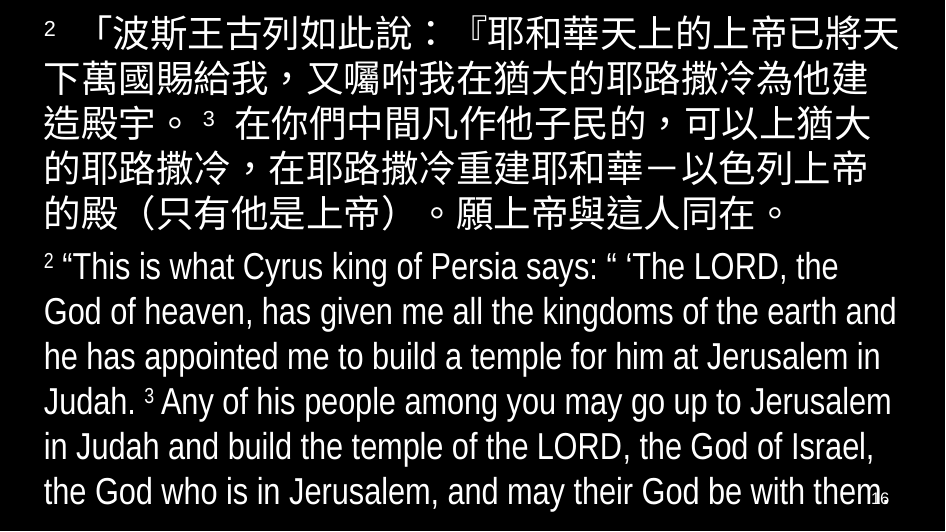

2 「波斯王古列如此說：『耶和華天上的上帝已將天下萬國賜給我，又囑咐我在猶大的耶路撒冷為他建造殿宇。3 在你們中間凡作他子民的，可以上猶大的耶路撒冷，在耶路撒冷重建耶和華－以色列上帝的殿（只有他是上帝）。願上帝與這人同在。
2 “This is what Cyrus king of Persia says: “ ‘The Lord, the God of heaven, has given me all the kingdoms of the earth and he has appointed me to build a temple for him at Jerusalem in Judah. 3 Any of his people among you may go up to Jerusalem in Judah and build the temple of the Lord, the God of Israel, the God who is in Jerusalem, and may their God be with them.
16